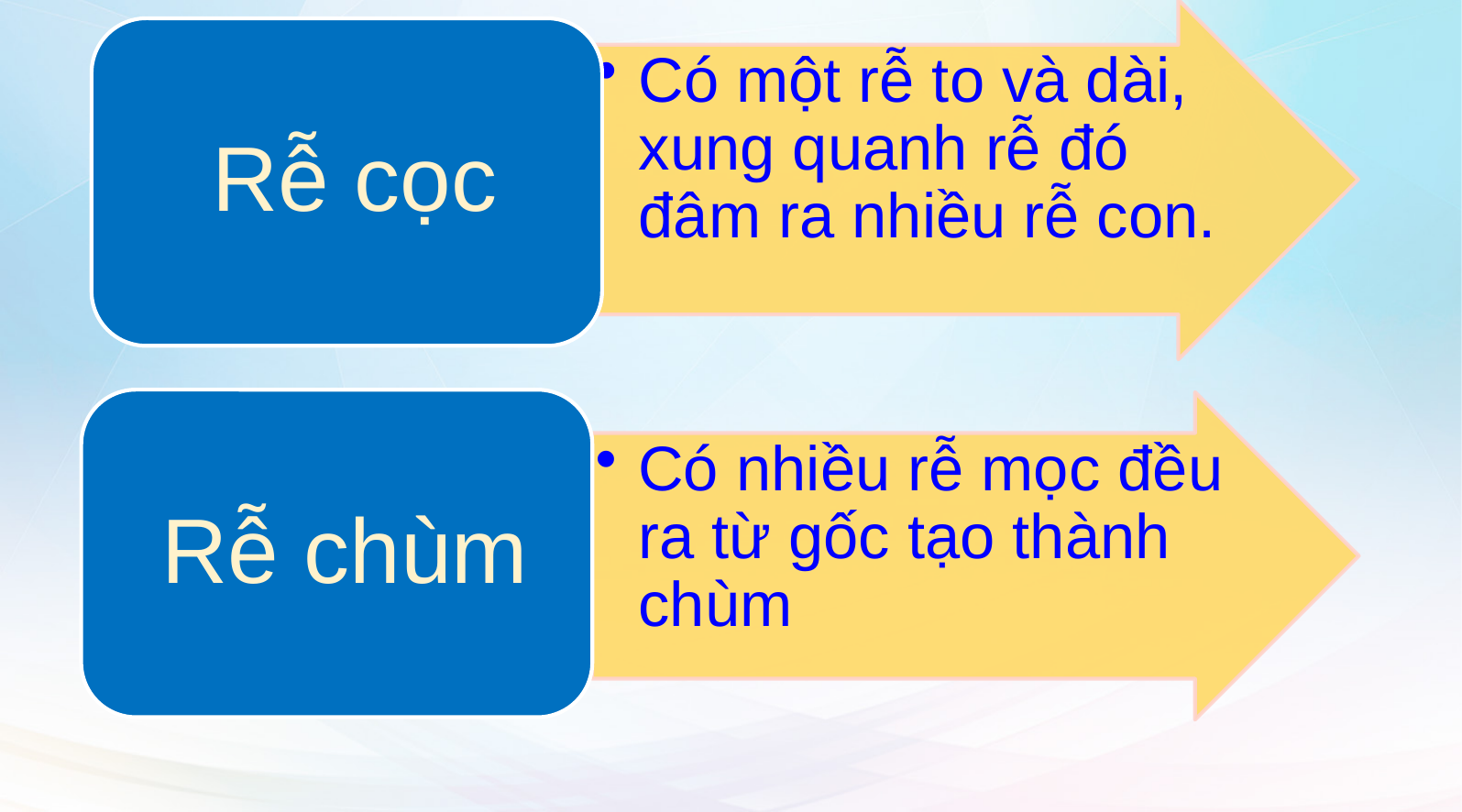

Có một rễ to và dài, xung quanh rễ đó đâm ra nhiều rễ con.
Rễ cọc
Có nhiều rễ mọc đều ra từ gốc tạo thành chùm
Rễ chùm
标题